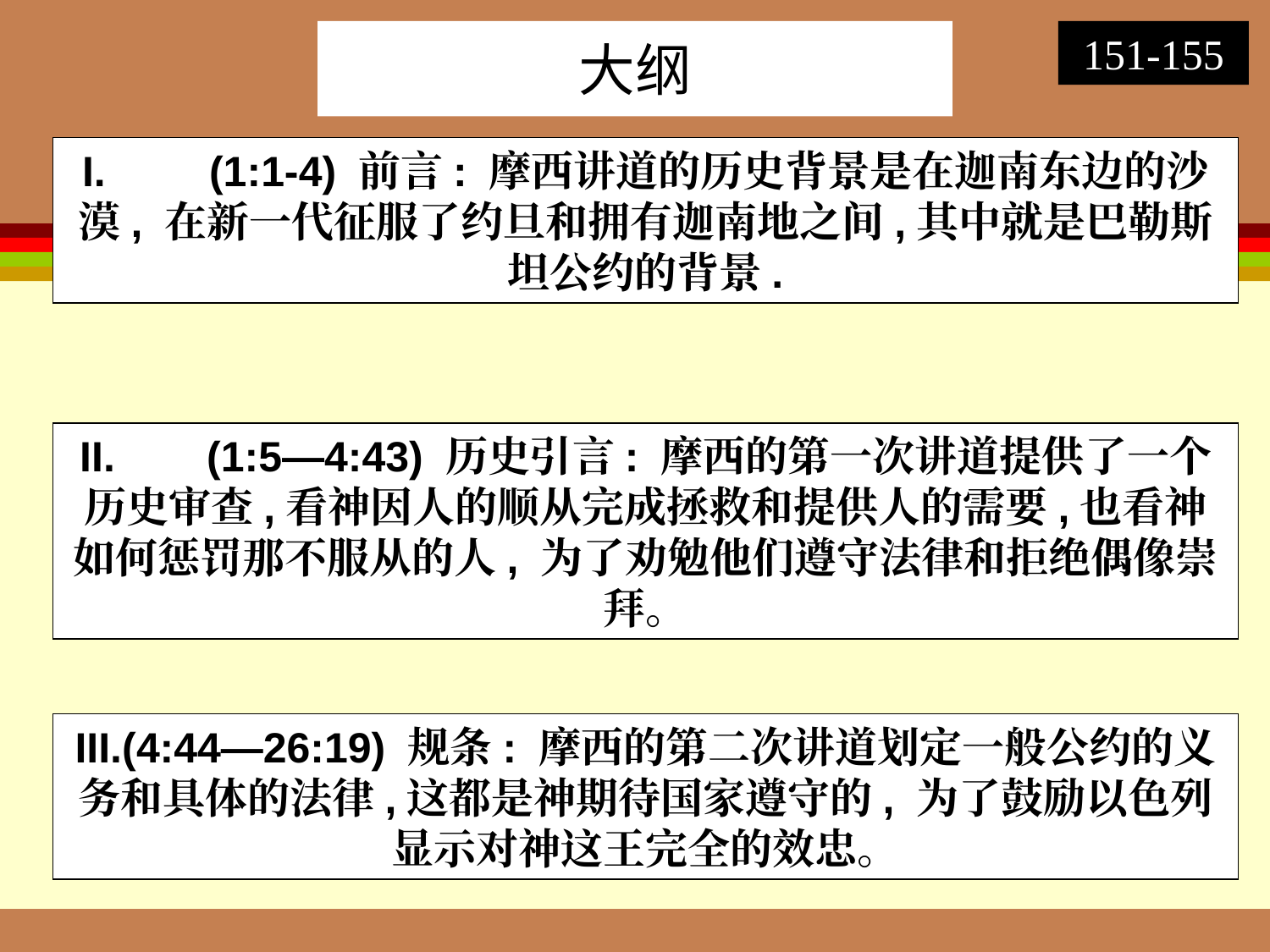

大纲
151-155
I.	(1:1-4) 前言: 摩西讲道的历史背景是在迦南东边的沙漠, 在新一代征服了约旦和拥有迦南地之间,其中就是巴勒斯坦公约的背景.
II.	(1:5—4:43) 历史引言: 摩西的第一次讲道提供了一个历史审查,看神因人的顺从完成拯救和提供人的需要,也看神如何惩罚那不服从的人, 为了劝勉他们遵守法律和拒绝偶像崇拜。
III.(4:44—26:19) 规条: 摩西的第二次讲道划定一般公约的义务和具体的法律,这都是神期待国家遵守的, 为了鼓励以色列显示对神这王完全的效忠。